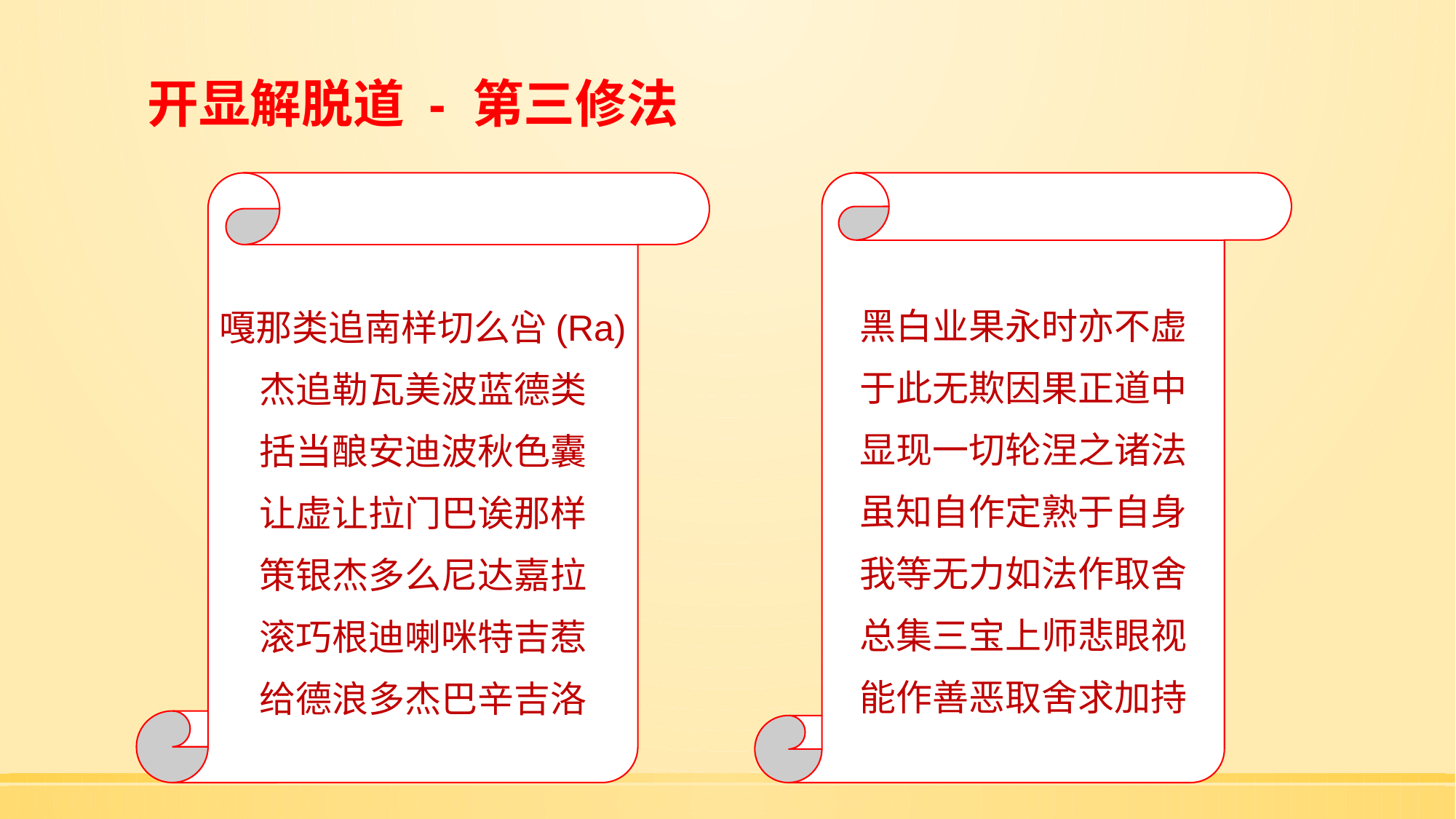

# 开显解脱道 - 第三修法

嘎那类追南样切么吢(Ra)

杰追勒瓦美波蓝德类

括当酿安迪波秋色囊

让虚让拉门巴诶那样

策银杰多么尼达嘉拉

滚巧根迪喇咪特吉惹

给德浪多杰巴辛吉洛

黑白业果永时亦不虚

于此无欺因果正道中

显现一切轮涅之诸法

虽知自作定熟于自身

我等无力如法作取舍

总集三宝上师悲眼视

能作善恶取舍求加持